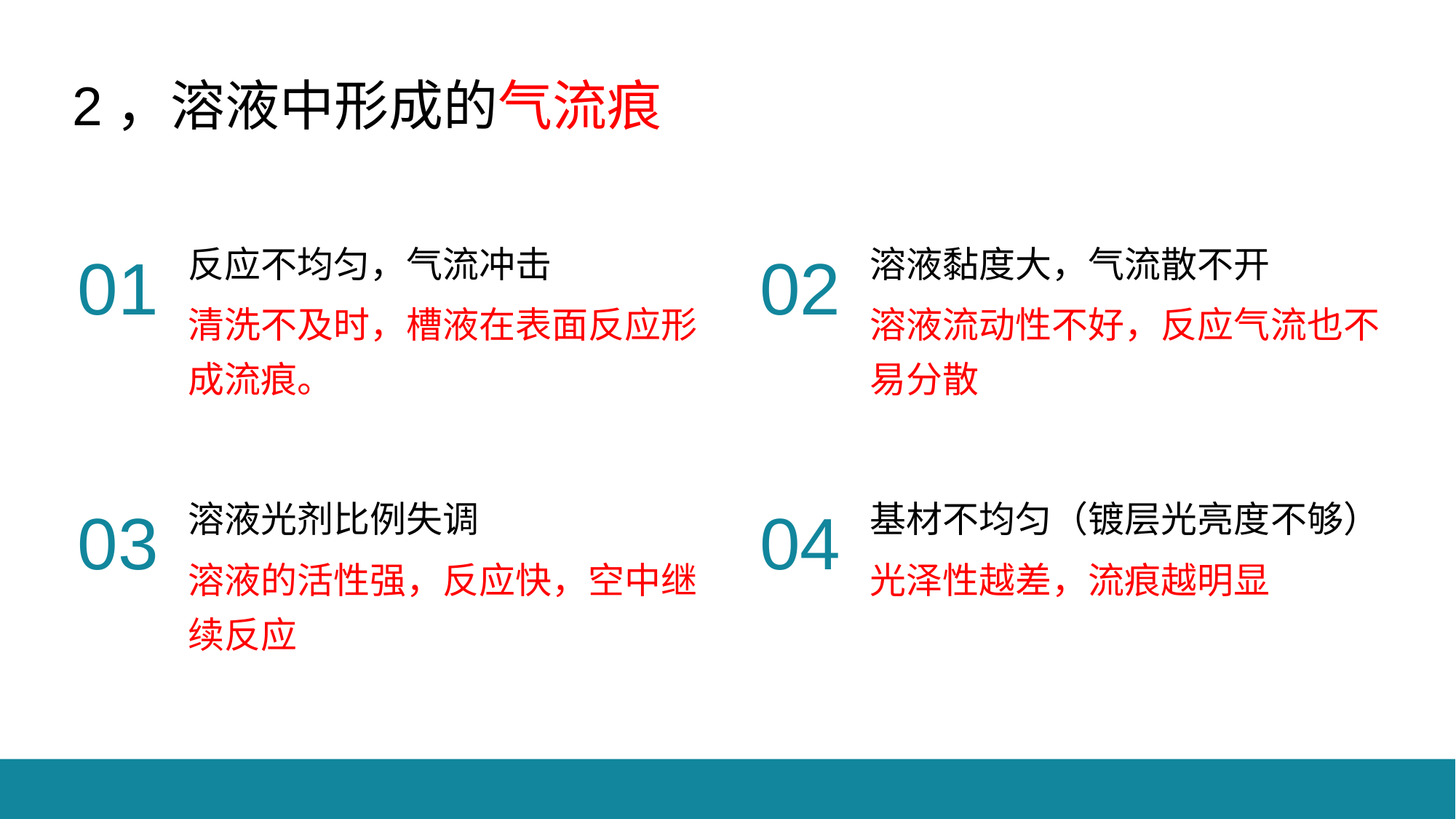

2，溶液中形成的气流痕
反应不均匀，气流冲击
溶液黏度大，气流散不开
01
02
清洗不及时，槽液在表面反应形成流痕。
溶液流动性不好，反应气流也不易分散
溶液光剂比例失调
基材不均匀（镀层光亮度不够）
03
04
溶液的活性强，反应快，空中继续反应
光泽性越差，流痕越明显